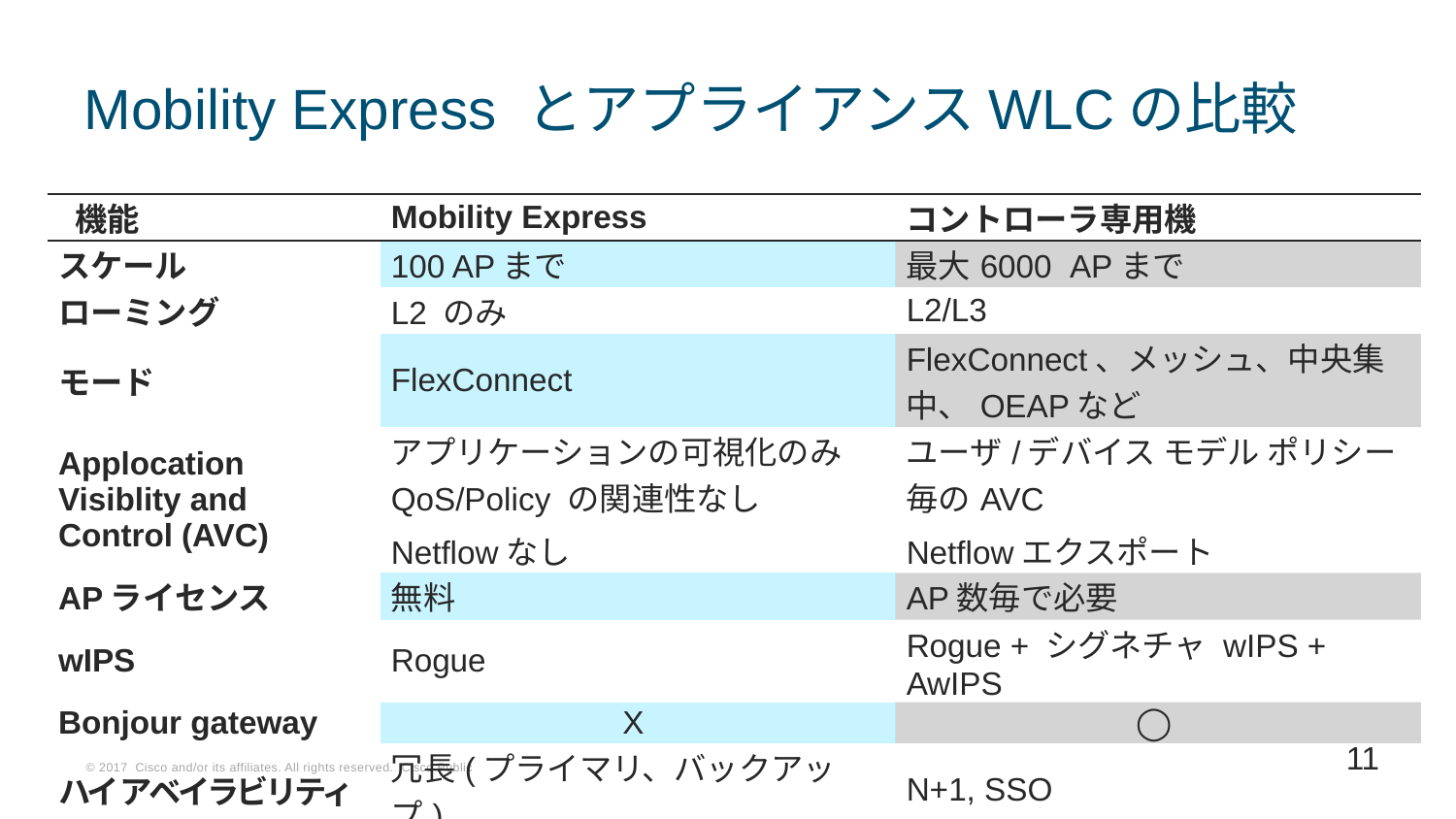

# Mobility Express とアプライアンスWLCの比較
| 機能 | Mobility Express | コントローラ専用機 |
| --- | --- | --- |
| スケール | 100 APまで | 最大6000 APまで |
| ローミング | L2 のみ | L2/L3 |
| モード | FlexConnect | FlexConnect、メッシュ、中央集中、OEAPなど |
| Applocation Visiblity and Control (AVC) | アプリケーションの可視化のみ QoS/Policy の関連性なし Netflowなし | ユーザ/デバイス モデル ポリシー毎のAVC Netflowエクスポート |
| APライセンス | 無料 | AP数毎で必要 |
| wIPS | Rogue | Rogue + シグネチャ wIPS + AwIPS |
| Bonjour gateway | X | ◯ |
| ハイ アベイラビリティ | 冗長(プライマリ、バックアップ) | N+1, SSO |